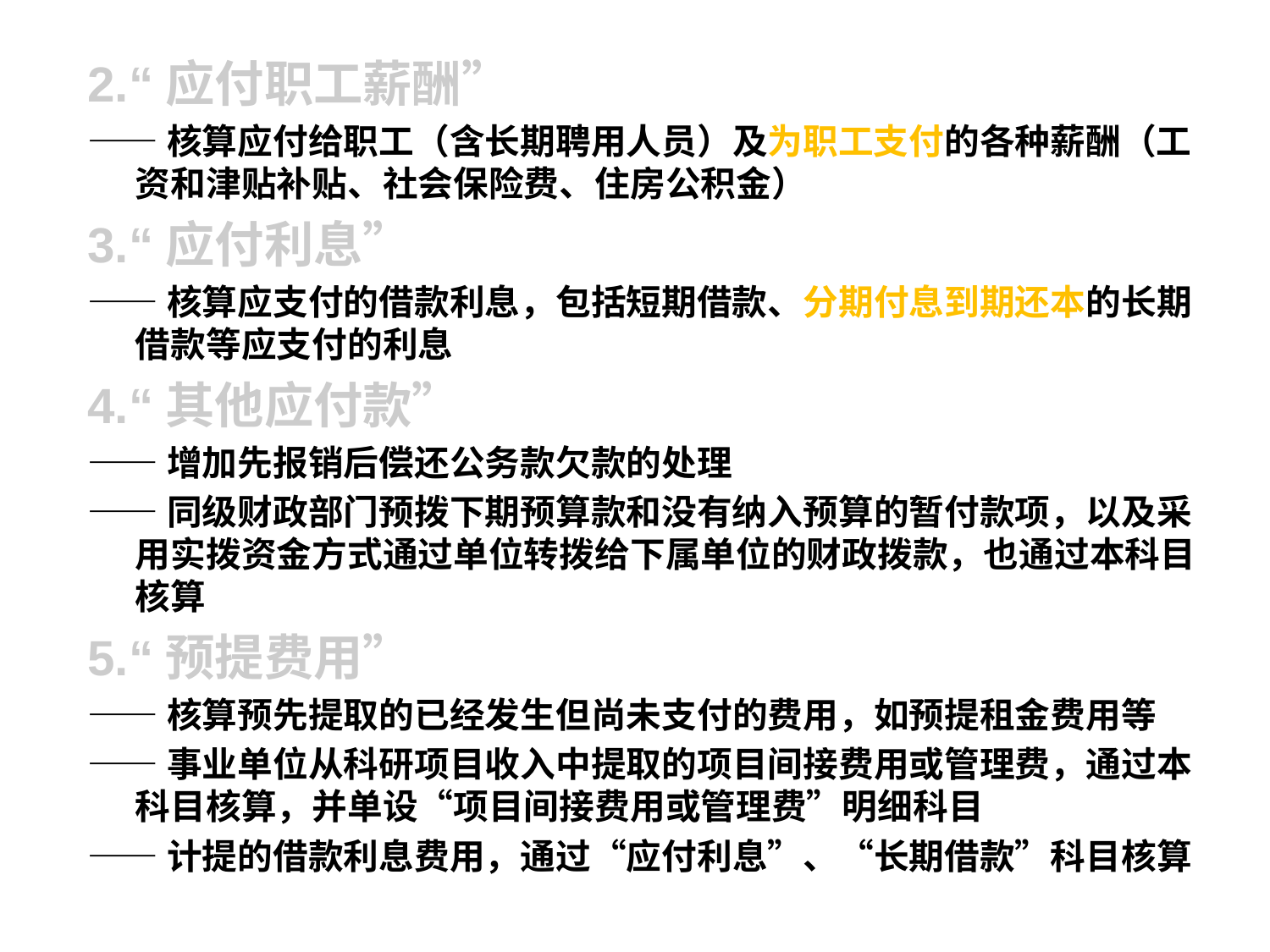

2.“应付职工薪酬”
——核算应付给职工（含长期聘用人员）及为职工支付的各种薪酬（工资和津贴补贴、社会保险费、住房公积金）
3.“应付利息”
——核算应支付的借款利息，包括短期借款、分期付息到期还本的长期借款等应支付的利息
4.“其他应付款”
——增加先报销后偿还公务款欠款的处理
——同级财政部门预拨下期预算款和没有纳入预算的暂付款项，以及采用实拨资金方式通过单位转拨给下属单位的财政拨款，也通过本科目核算
5.“预提费用”
——核算预先提取的已经发生但尚未支付的费用，如预提租金费用等
——事业单位从科研项目收入中提取的项目间接费用或管理费，通过本科目核算，并单设“项目间接费用或管理费”明细科目
——计提的借款利息费用，通过“应付利息”、“长期借款”科目核算

159